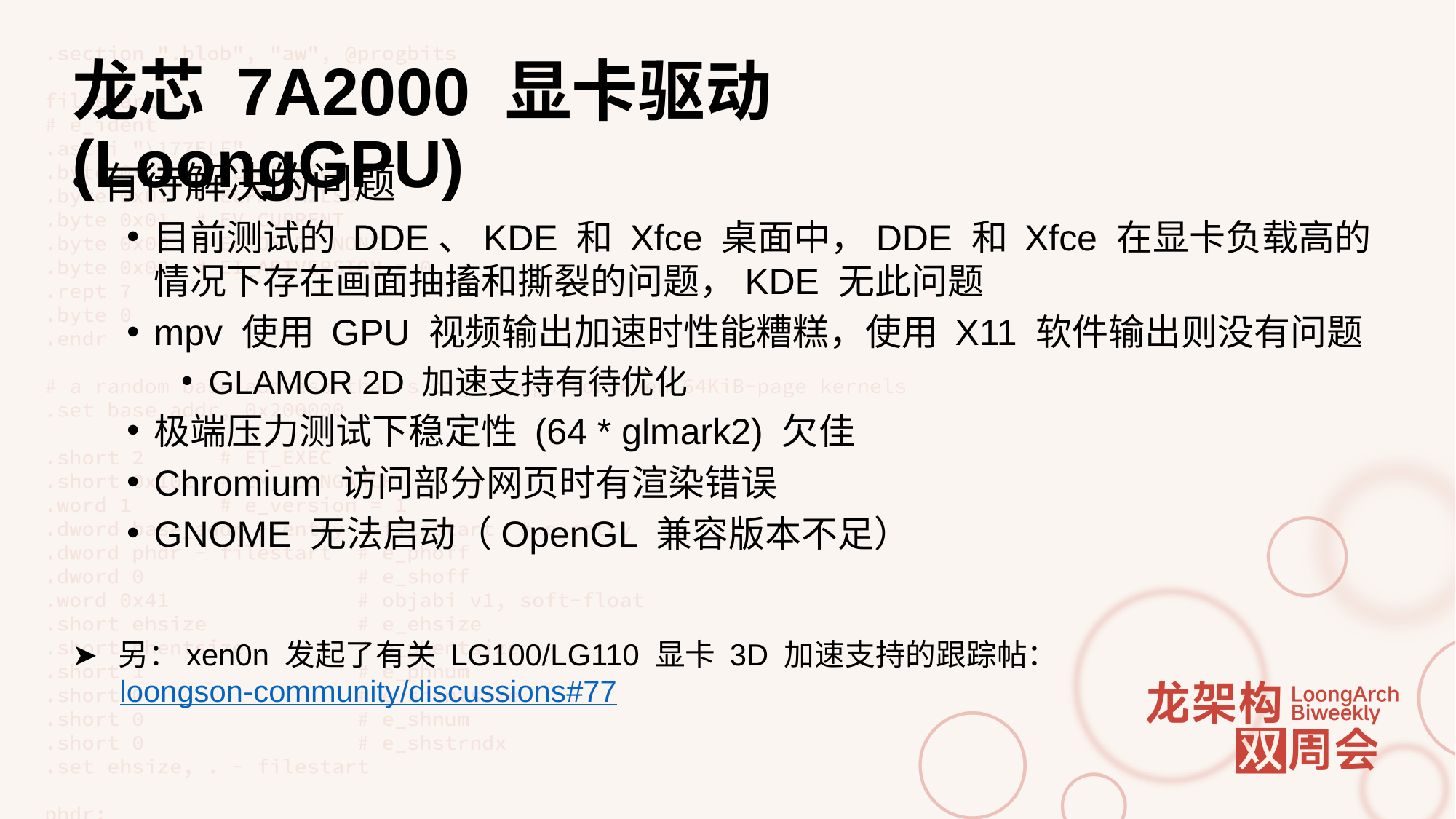

# 龙芯 7A2000 显卡驱动 (LoongGPU)
有待解决的问题
目前测试的 DDE、KDE 和 Xfce 桌面中，DDE 和 Xfce 在显卡负载高的
情况下存在画面抽搐和撕裂的问题，KDE 无此问题
mpv 使用 GPU 视频输出加速时性能糟糕，使用 X11 软件输出则没有问题
GLAMOR 2D 加速支持有待优化
极端压力测试下稳定性 (64 * glmark2) 欠佳
Chromium 访问部分网页时有渲染错误
GNOME 无法启动（OpenGL 兼容版本不足）

➤  另：xen0n 发起了有关 LG100/LG110 显卡 3D 加速支持的跟踪帖：
      loongson-community/discussions#77